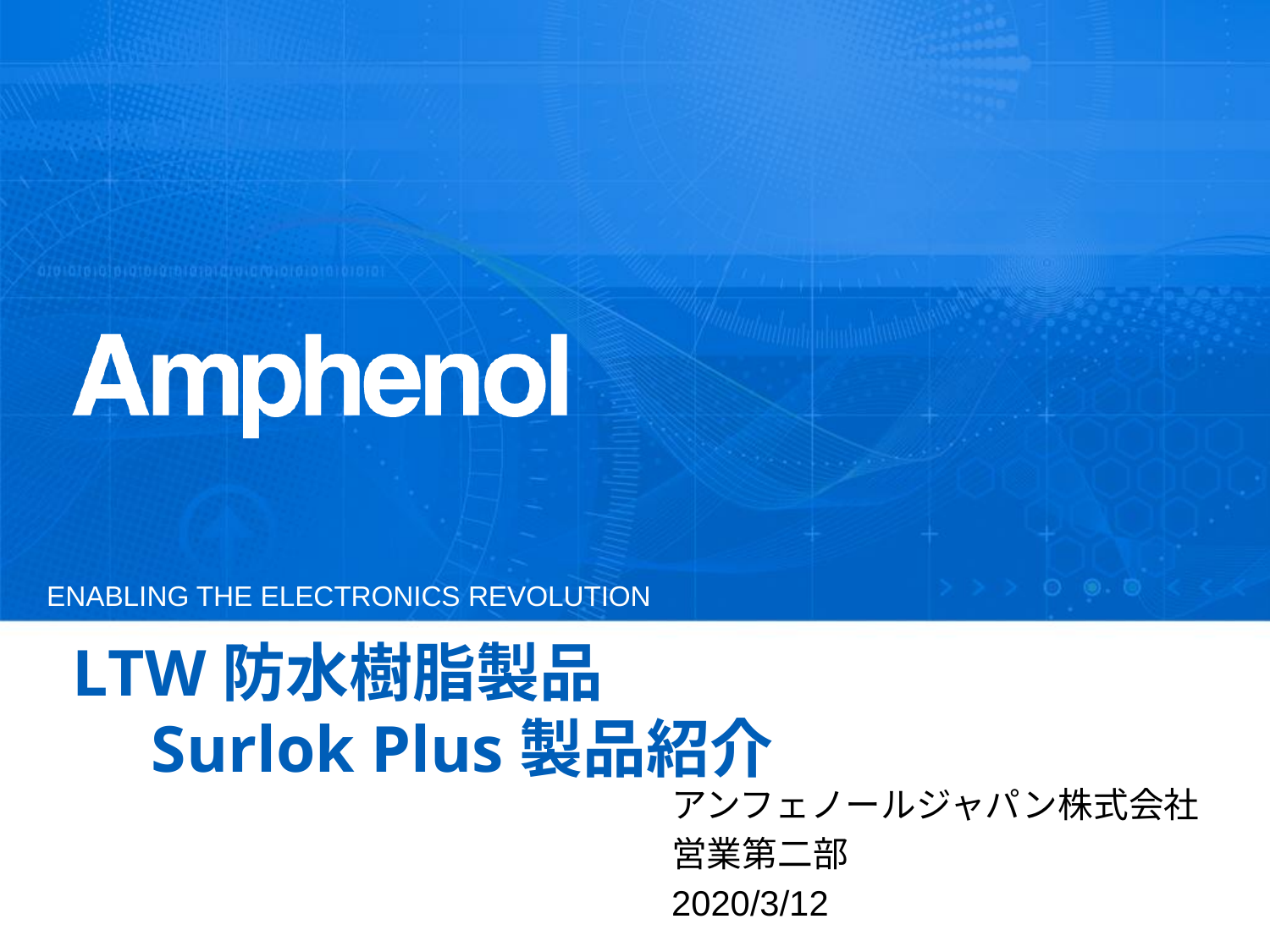

# LTW防水樹脂製品 　Surlok Plus製品紹介
アンフェノールジャパン株式会社
営業第二部
2020/3/12